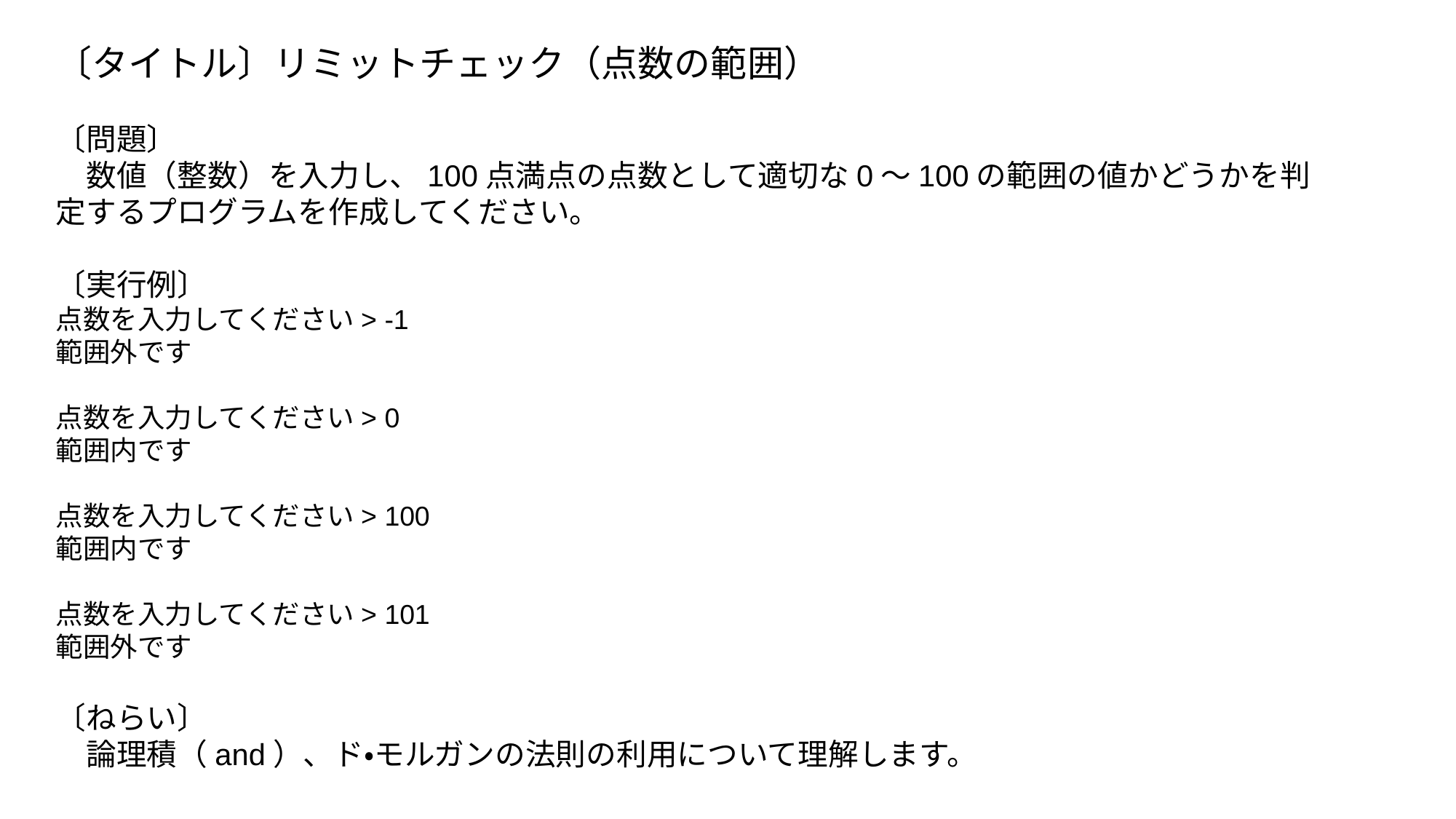

〔タイトル〕リミットチェック（点数の範囲）

〔問題〕
　数値（整数）を入力し、100点満点の点数として適切な0～100の範囲の値かどうかを判定するプログラムを作成してください。
〔実行例〕
点数を入力してください> -1
範囲外です

点数を入力してください> 0
範囲内です

点数を入力してください> 100
範囲内です

点数を入力してください> 101
範囲外です

〔ねらい〕
　論理積（and）、ド・モルガンの法則の利用について理解します。